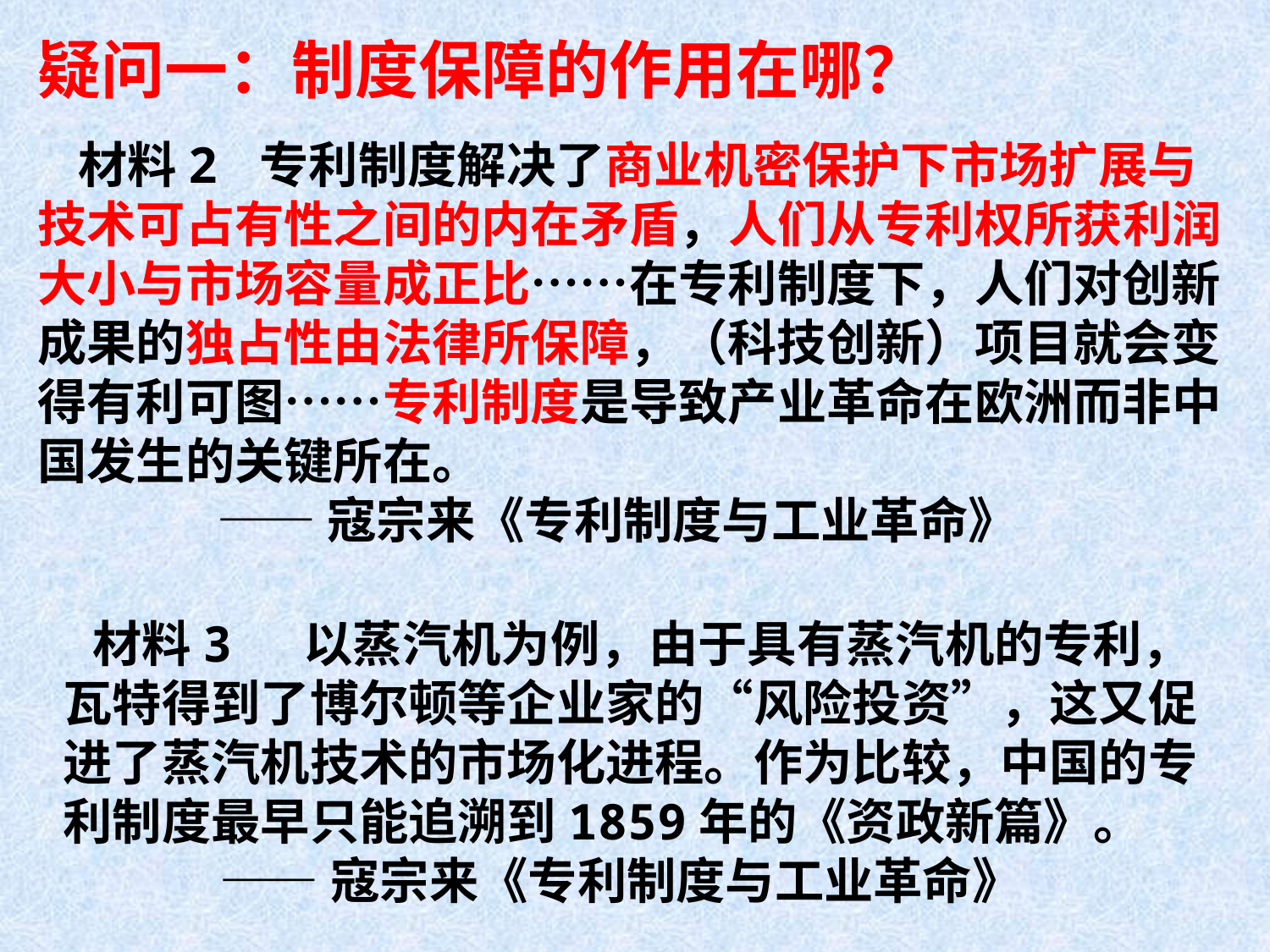

疑问一：制度保障的作用在哪？
    材料2 专利制度解决了商业机密保护下市场扩展与技术可占有性之间的内在矛盾，人们从专利权所获利润大小与市场容量成正比……在专利制度下，人们对创新成果的独占性由法律所保障，（科技创新）项目就会变得有利可图……专利制度是导致产业革命在欧洲而非中国发生的关键所在。
                ——寇宗来《专利制度与工业革命》

  材料3  以蒸汽机为例，由于具有蒸汽机的专利，瓦特得到了博尔顿等企业家的“风险投资”，这又促进了蒸汽机技术的市场化进程。作为比较，中国的专利制度最早只能追溯到1859年的《资政新篇》。
              ——寇宗来《专利制度与工业革命》